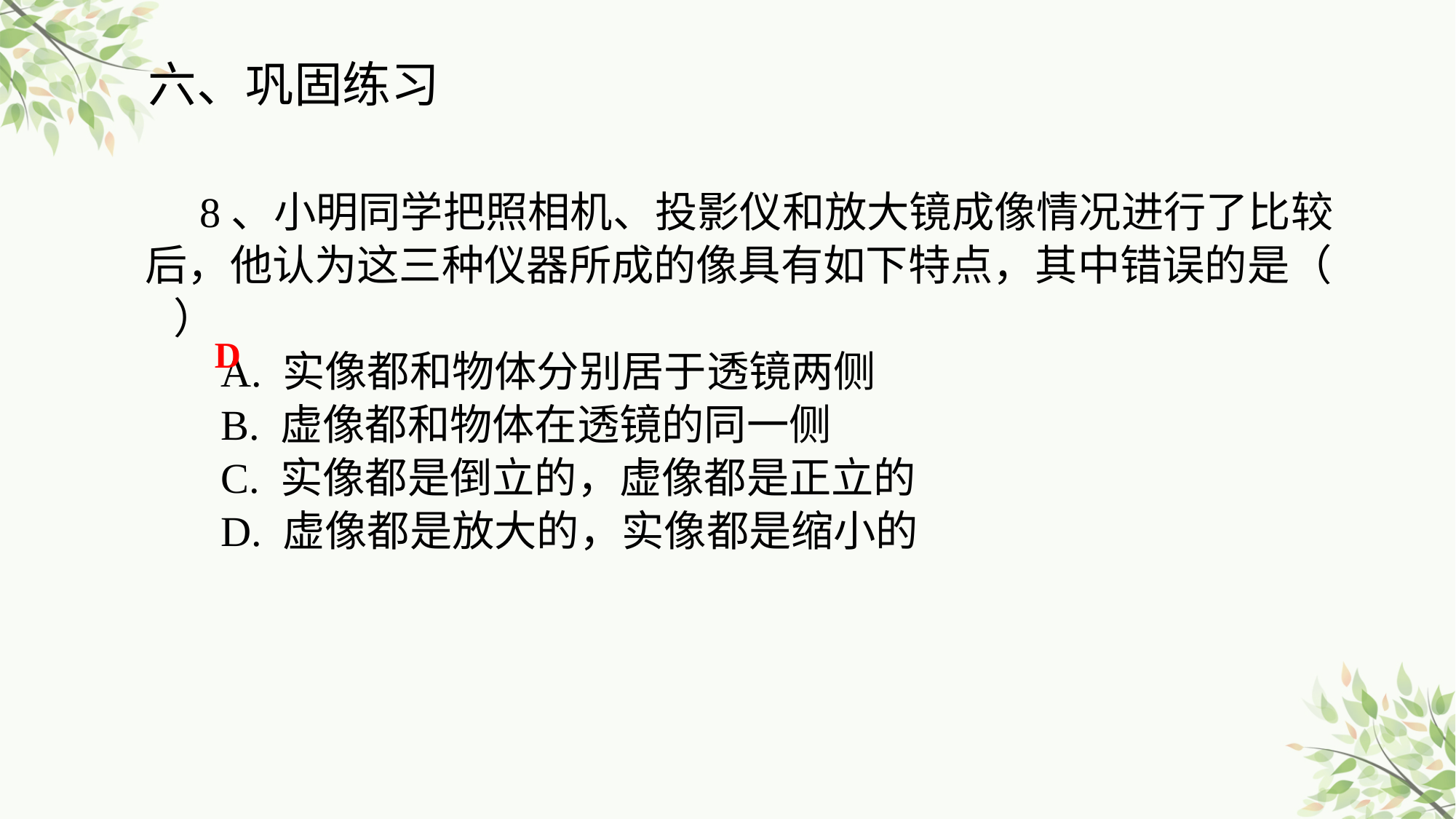

六、巩固练习
8、小明同学把照相机、投影仪和放大镜成像情况进行了比较后，他认为这三种仪器所成的像具有如下特点，其中错误的是（       ）
  A. 实像都和物体分别居于透镜两侧
  B. 虚像都和物体在透镜的同一侧
  C. 实像都是倒立的，虚像都是正立的
  D. 虚像都是放大的，实像都是缩小的
 D